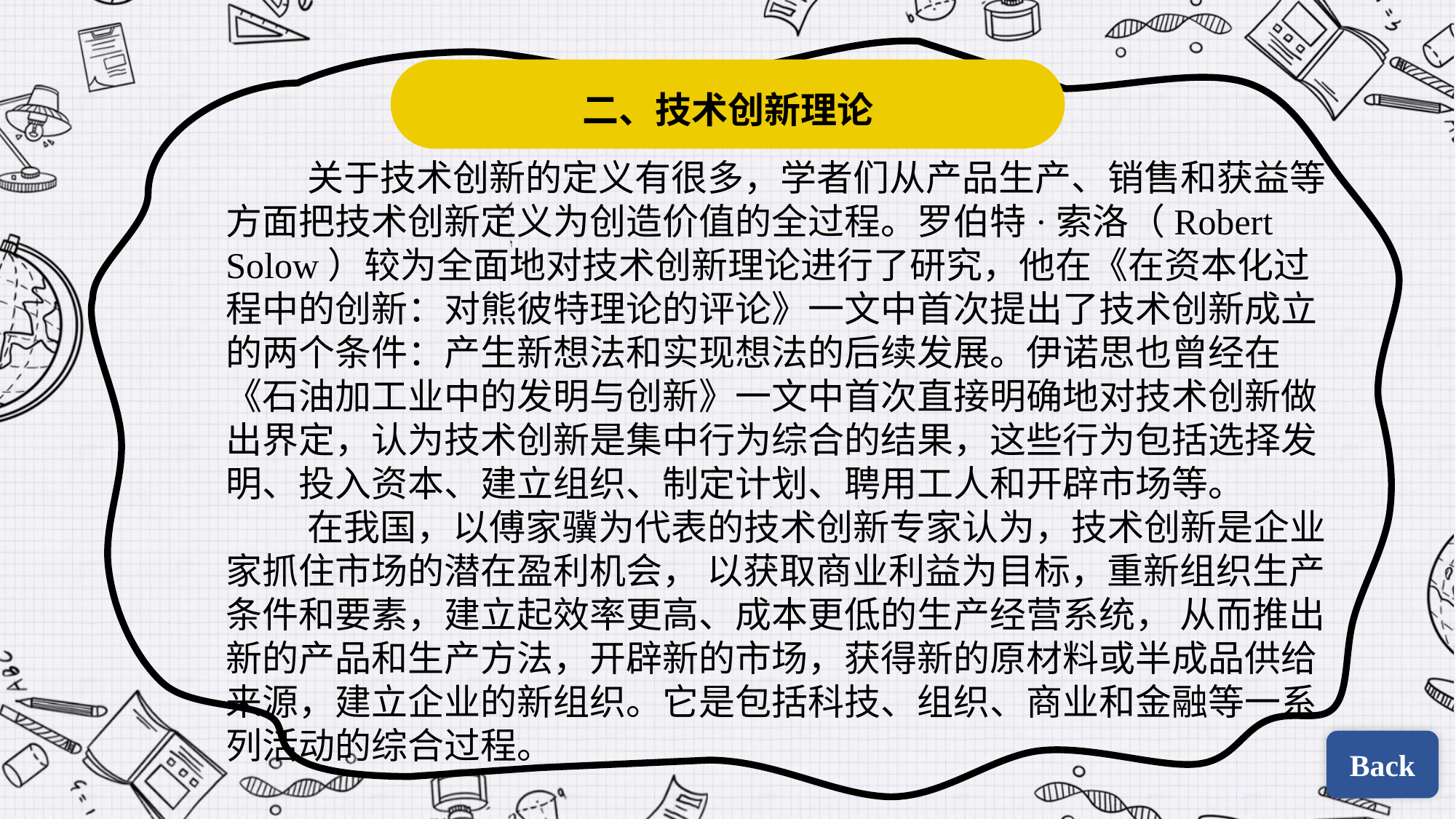

二、技术创新理论
     关于技术创新的定义有很多，学者们从产品生产、销售和获益等方面把技术创新定义为创造价值的全过程。罗伯特·索洛（Robert Solow）较为全面地对技术创新理论进行了研究，他在《在资本化过程中的创新：对熊彼特理论的评论》一文中首次提出了技术创新成立的两个条件：产生新想法和实现想法的后续发展。伊诺思也曾经在《石油加工业中的发明与创新》一文中首次直接明确地对技术创新做出界定，认为技术创新是集中行为综合的结果，这些行为包括选择发明、投入资本、建立组织、制定计划、聘用工人和开辟市场等。
     在我国，以傅家骥为代表的技术创新专家认为，技术创新是企业家抓住市场的潜在盈利机会， 以获取商业利益为目标，重新组织生产条件和要素，建立起效率更高、成本更低的生产经营系统， 从而推出新的产品和生产方法，开辟新的市场，获得新的原材料或半成品供给来源，建立企业的新组织。它是包括科技、组织、商业和金融等一系列活动的综合过程。

Back